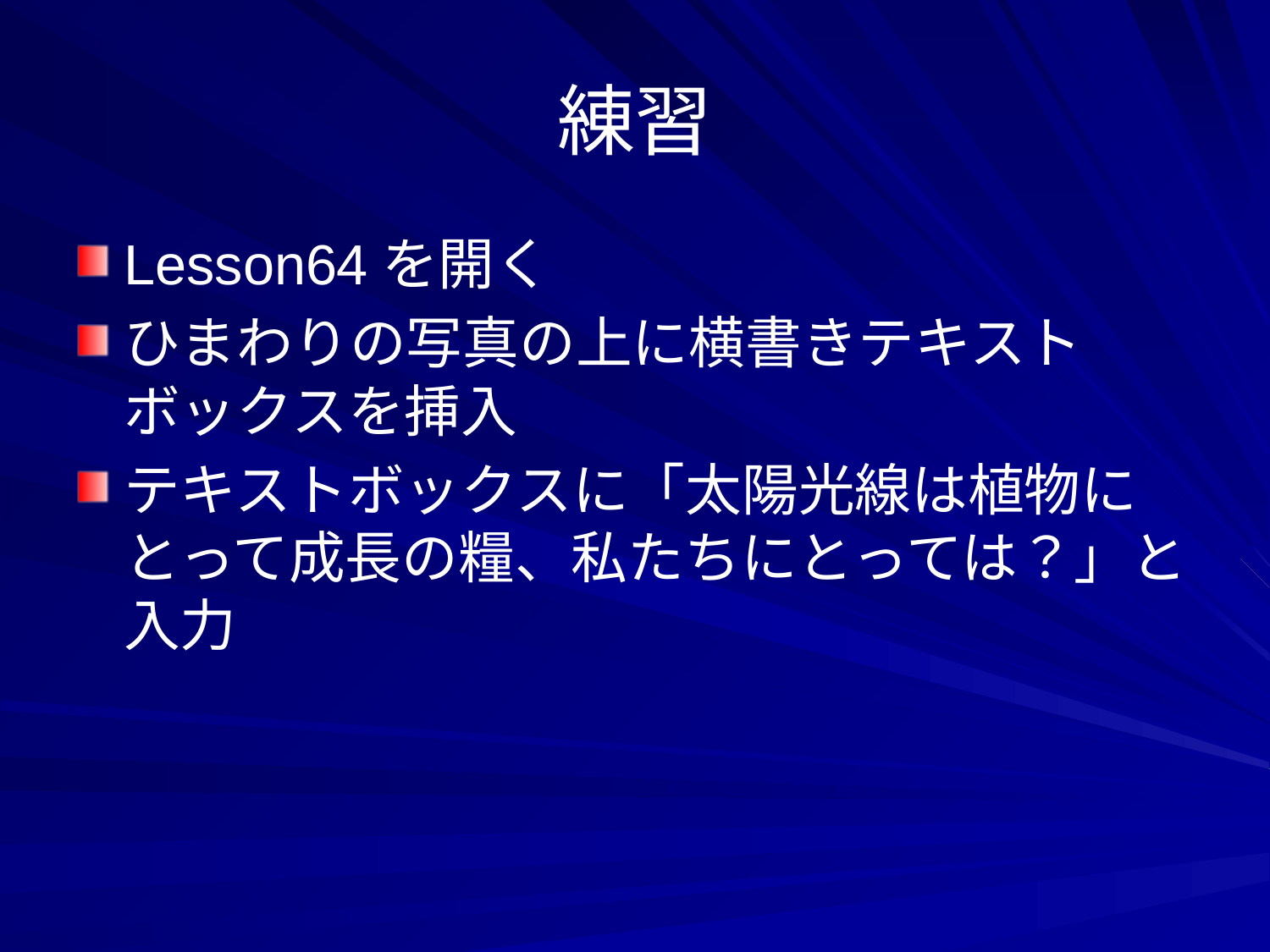

# 練習
Lesson64を開く
ひまわりの写真の上に横書きテキストボックスを挿入
テキストボックスに「太陽光線は植物にとって成長の糧、私たちにとっては？」と入力